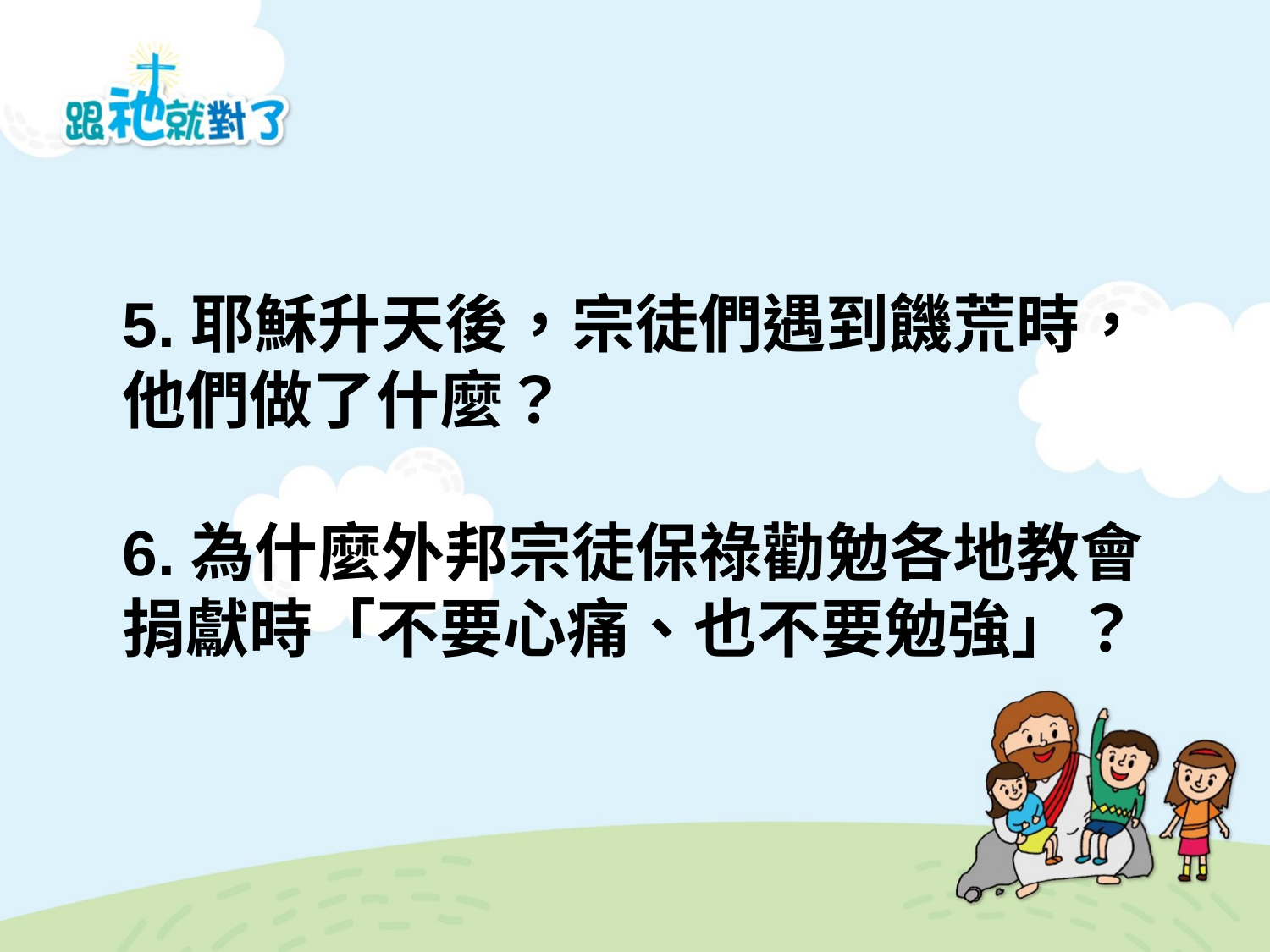

5.耶穌升天後，宗徒們遇到饑荒時，他們做了什麼？

6.為什麼外邦宗徒保祿勸勉各地教會捐獻時「不要心痛、也不要勉強」？